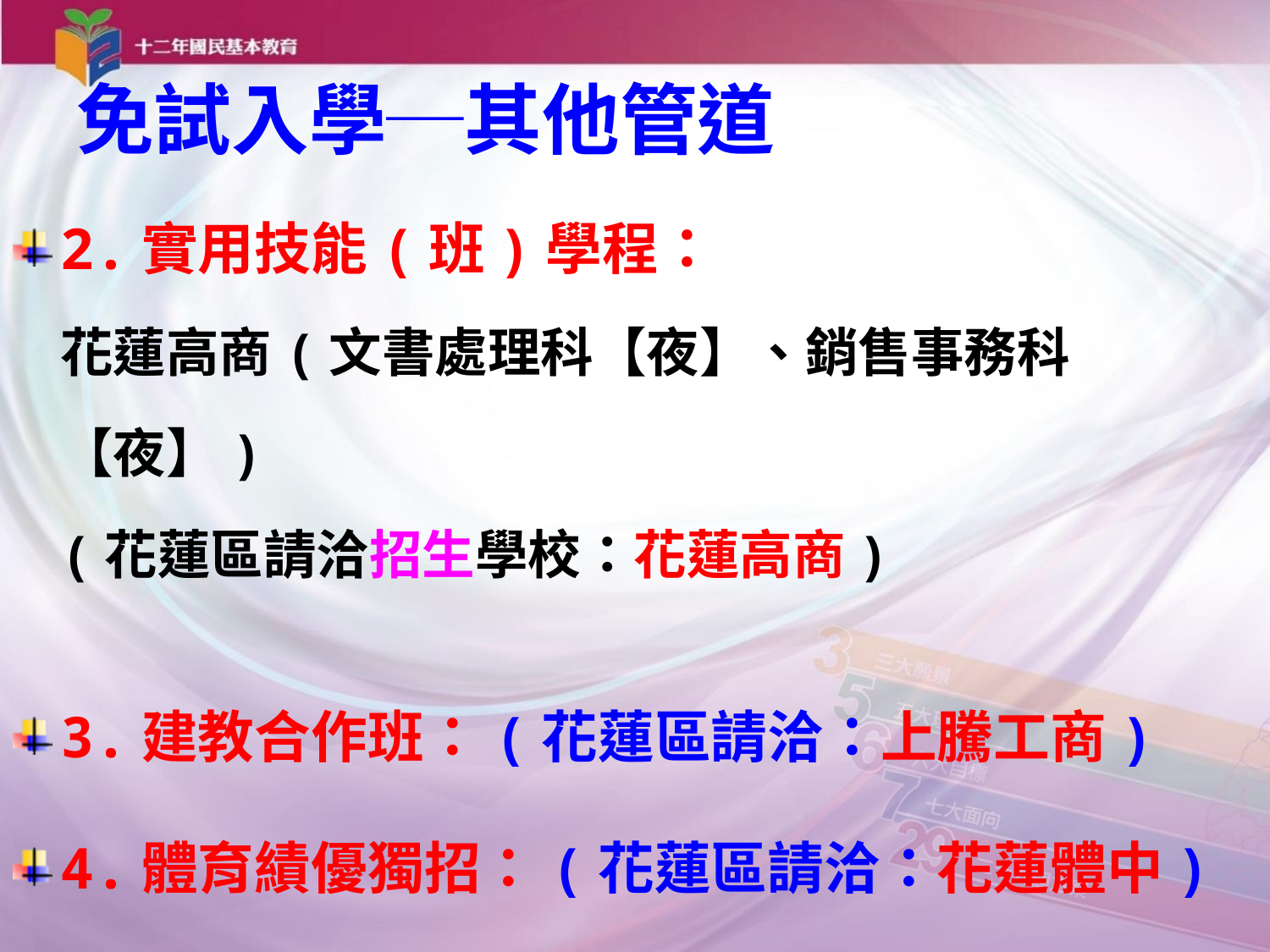

# 免試入學─其他管道
2.實用技能(班)學程：
花蓮高商(文書處理科【夜】、銷售事務科【夜】)
(花蓮區請洽招生學校：花蓮高商)

3.建教合作班：(花蓮區請洽：上騰工商)

4.體育績優獨招：(花蓮區請洽：花蓮體中)